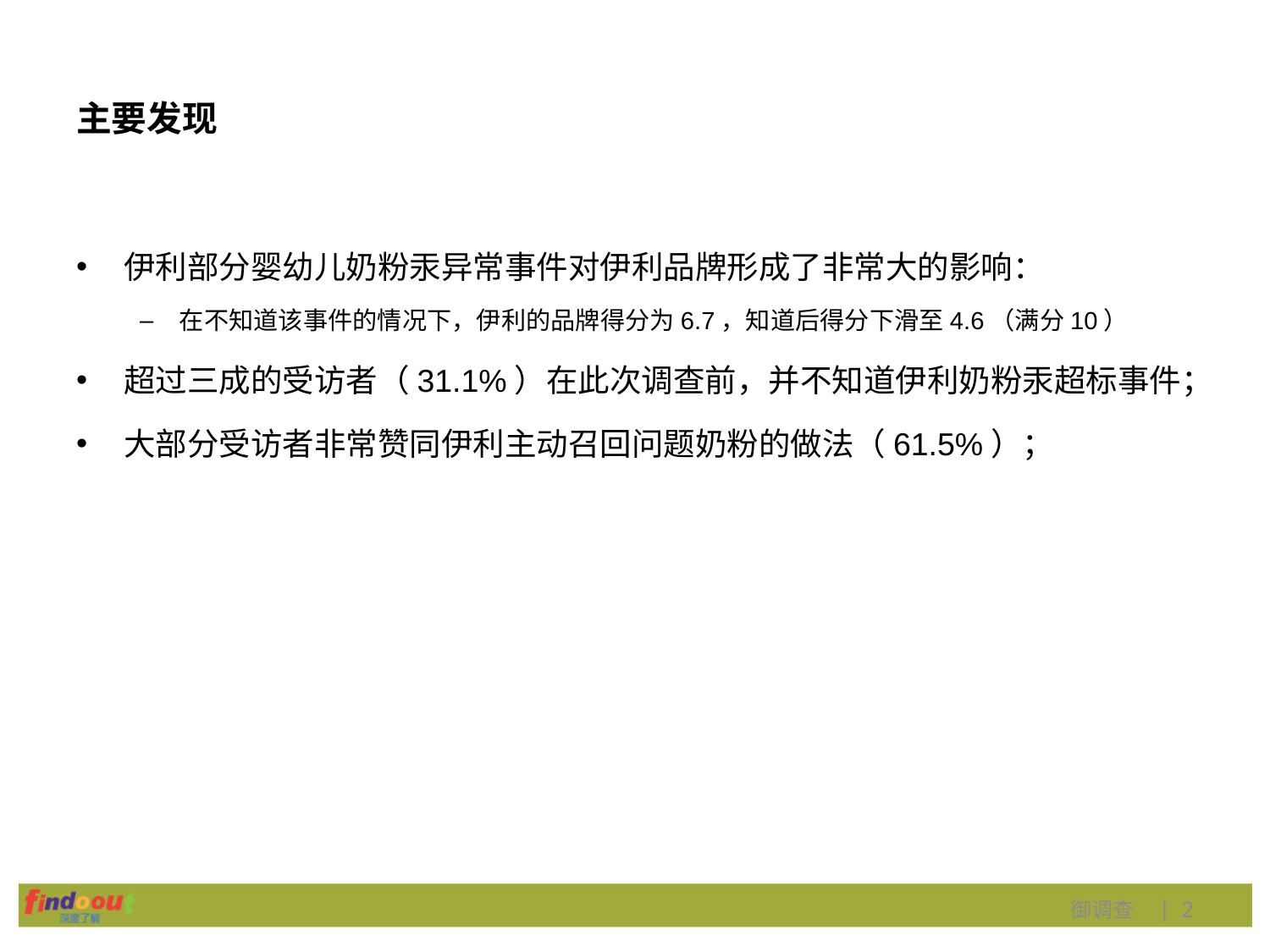

# 主要发现
伊利部分婴幼儿奶粉汞异常事件对伊利品牌形成了非常大的影响：
在不知道该事件的情况下，伊利的品牌得分为6.7，知道后得分下滑至4.6（满分10）
超过三成的受访者（31.1%）在此次调查前，并不知道伊利奶粉汞超标事件；
大部分受访者非常赞同伊利主动召回问题奶粉的做法（61.5%）；

御调查   |  2